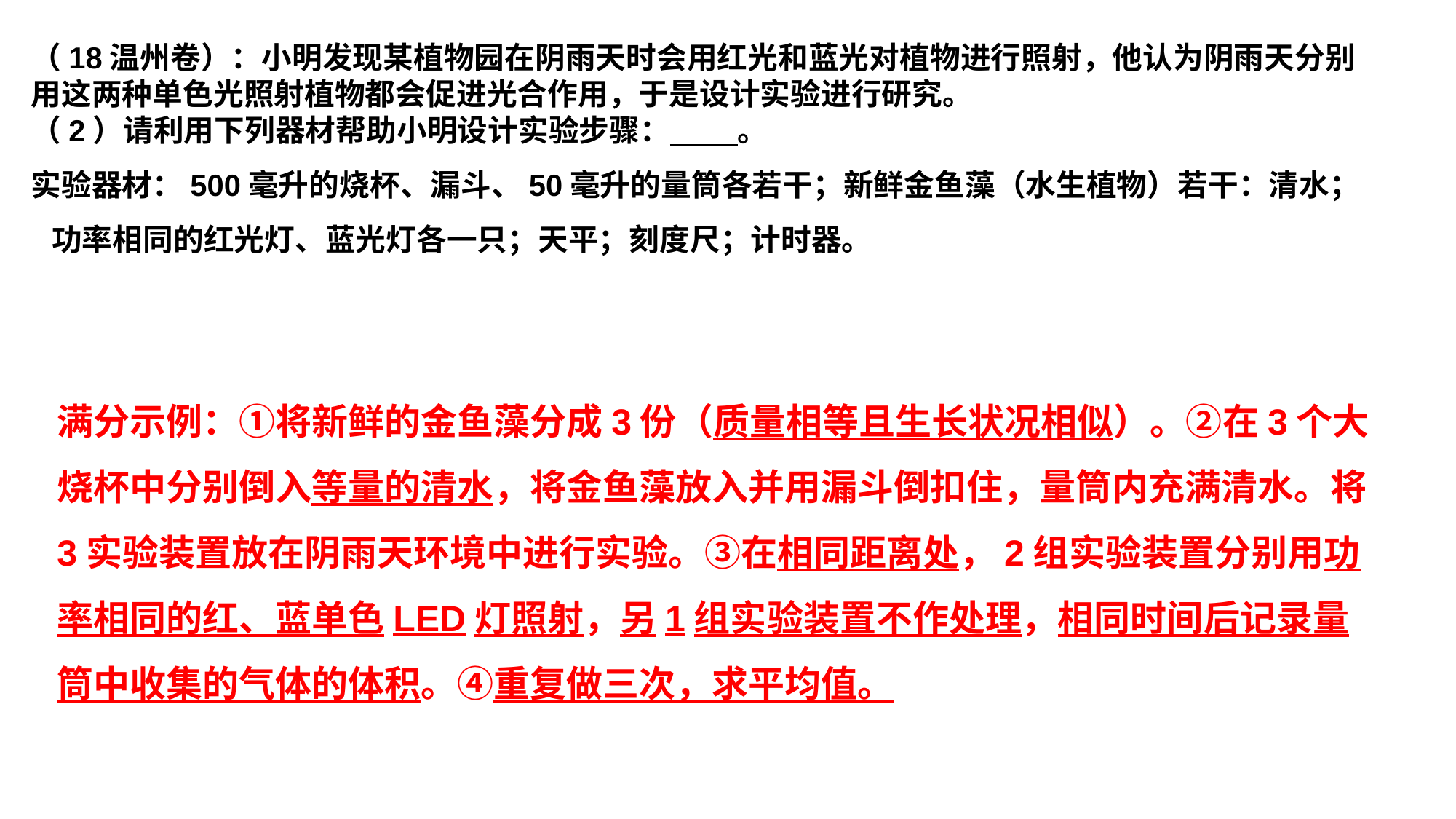

（18温州卷）：小明发现某植物园在阴雨天时会用红光和蓝光对植物进行照射，他认为阴雨天分别用这两种单色光照射植物都会促进光合作用，于是设计实验进行研究。（2）请利用下列器材帮助小明设计实验步骤：　 　。实验器材：500毫升的烧杯、漏斗、50毫升的量筒各若干；新鲜金鱼藻（水生植物）若干：清水；功率相同的红光灯、蓝光灯各一只；天平；刻度尺；计时器。
满分示例：①将新鲜的金鱼藻分成3份（质量相等且生长状况相似）。②在3个大烧杯中分别倒入等量的清水，将金鱼藻放入并用漏斗倒扣住，量筒内充满清水。将3实验装置放在阴雨天环境中进行实验。③在相同距离处，2组实验装置分别用功率相同的红、蓝单色LED灯照射，另1组实验装置不作处理，相同时间后记录量筒中收集的气体的体积。④重复做三次，求平均值。